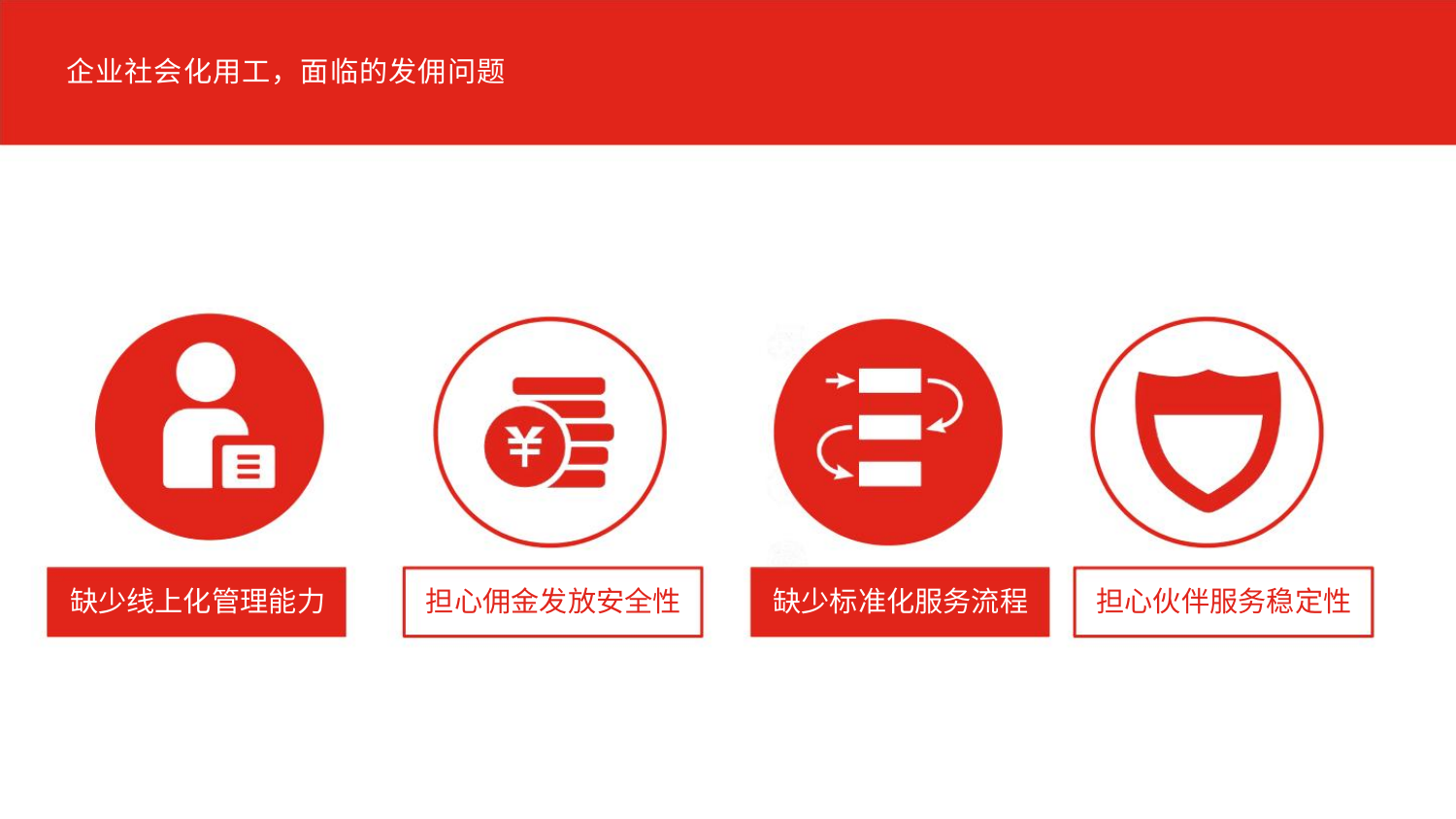

企业社会化用工，面临的发佣问题
缺少线上化管理能力
担心佣金发放安全性
缺少标准化服务流程
担心伙伴服务稳定性